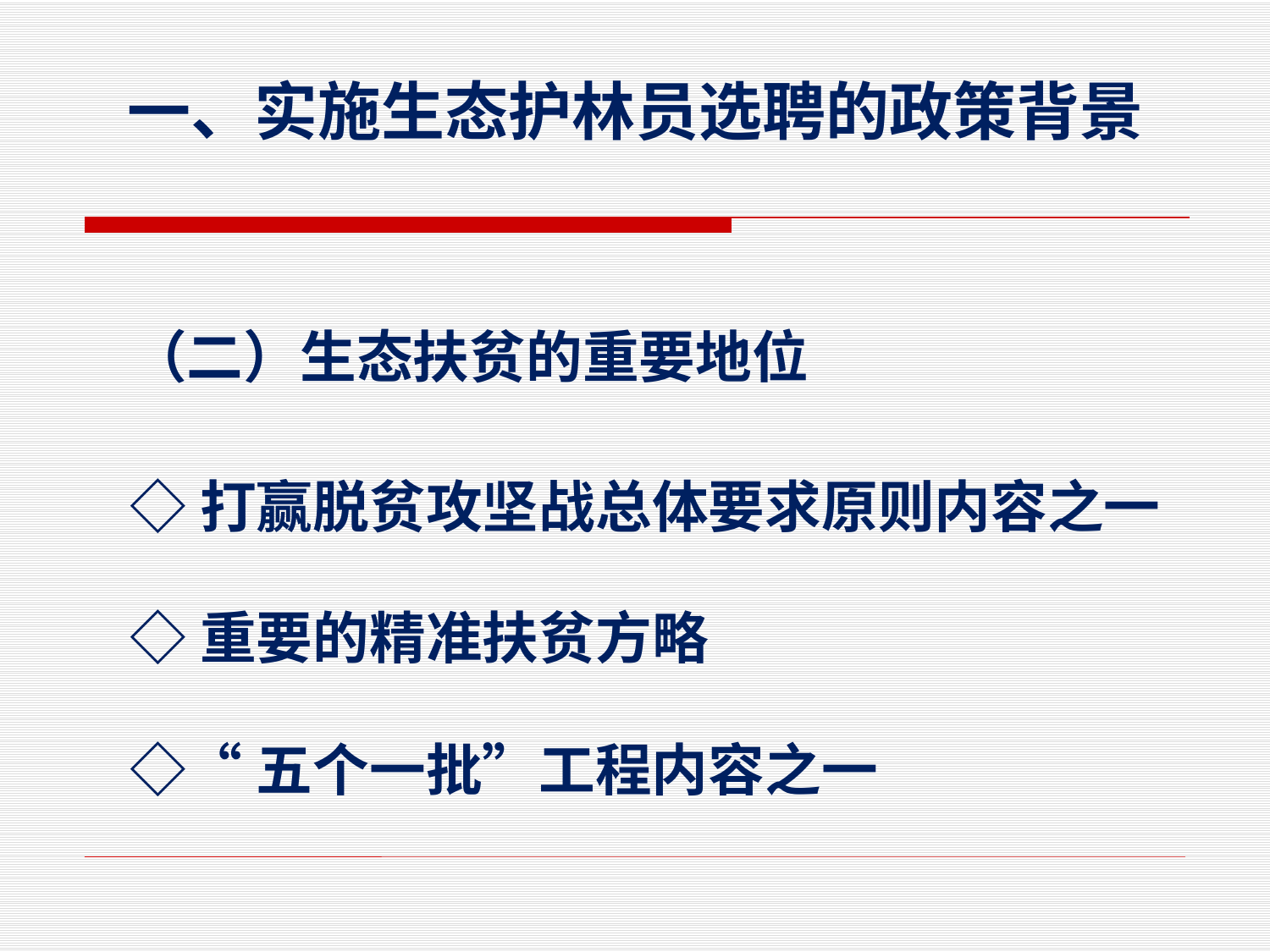

# 一、实施生态护林员选聘的政策背景

  （二）生态扶贫的重要地位

   ◇打赢脱贫攻坚战总体要求原则内容之一

   ◇重要的精准扶贫方略

   ◇“五个一批”工程内容之一